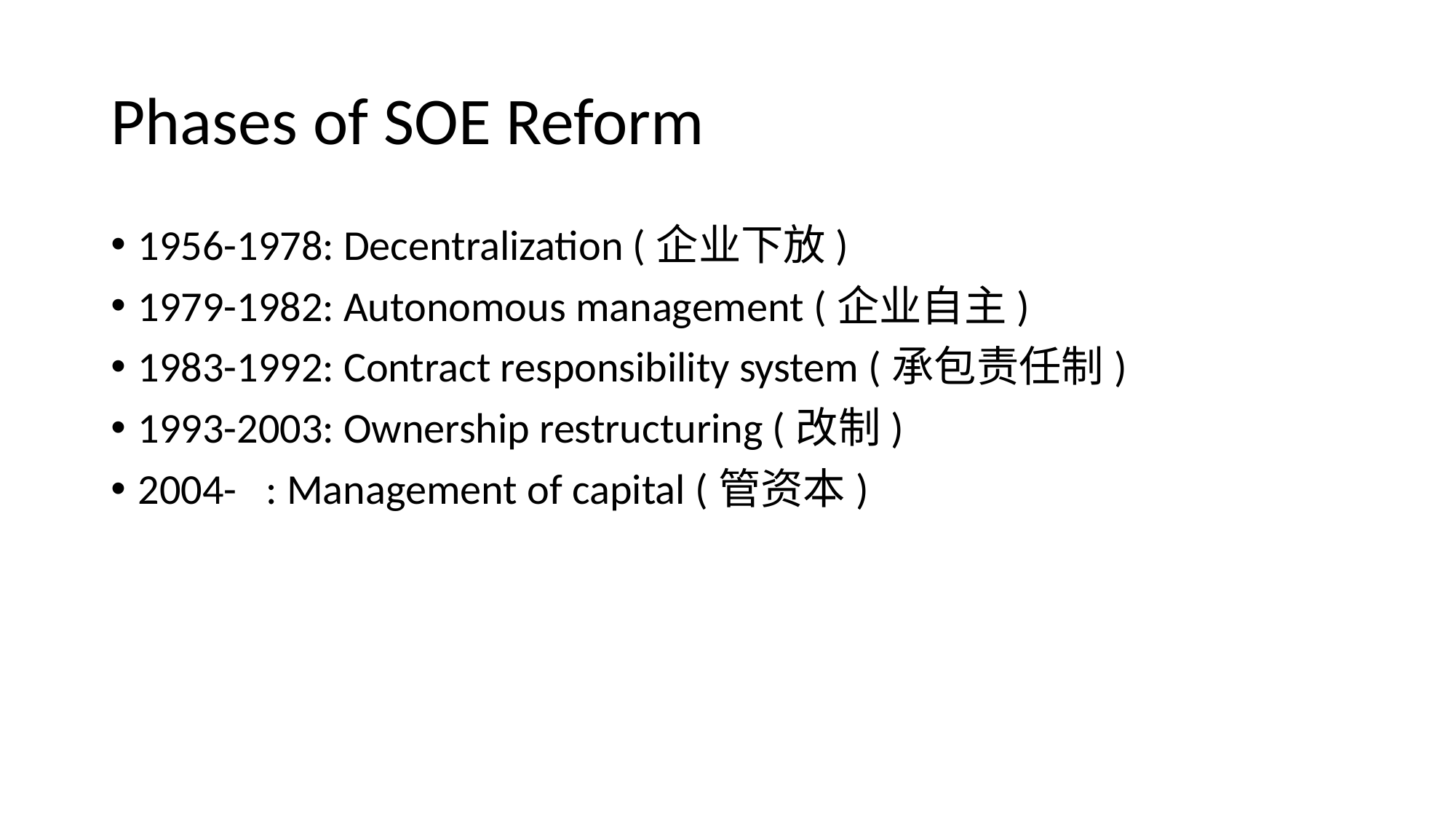

# Phases of SOE Reform
1956-1978: Decentralization (企业下放)
1979-1982: Autonomous management (企业自主)
1983-1992: Contract responsibility system (承包责任制)
1993-2003: Ownership restructuring (改制)
2004-   : Management of capital (管资本)